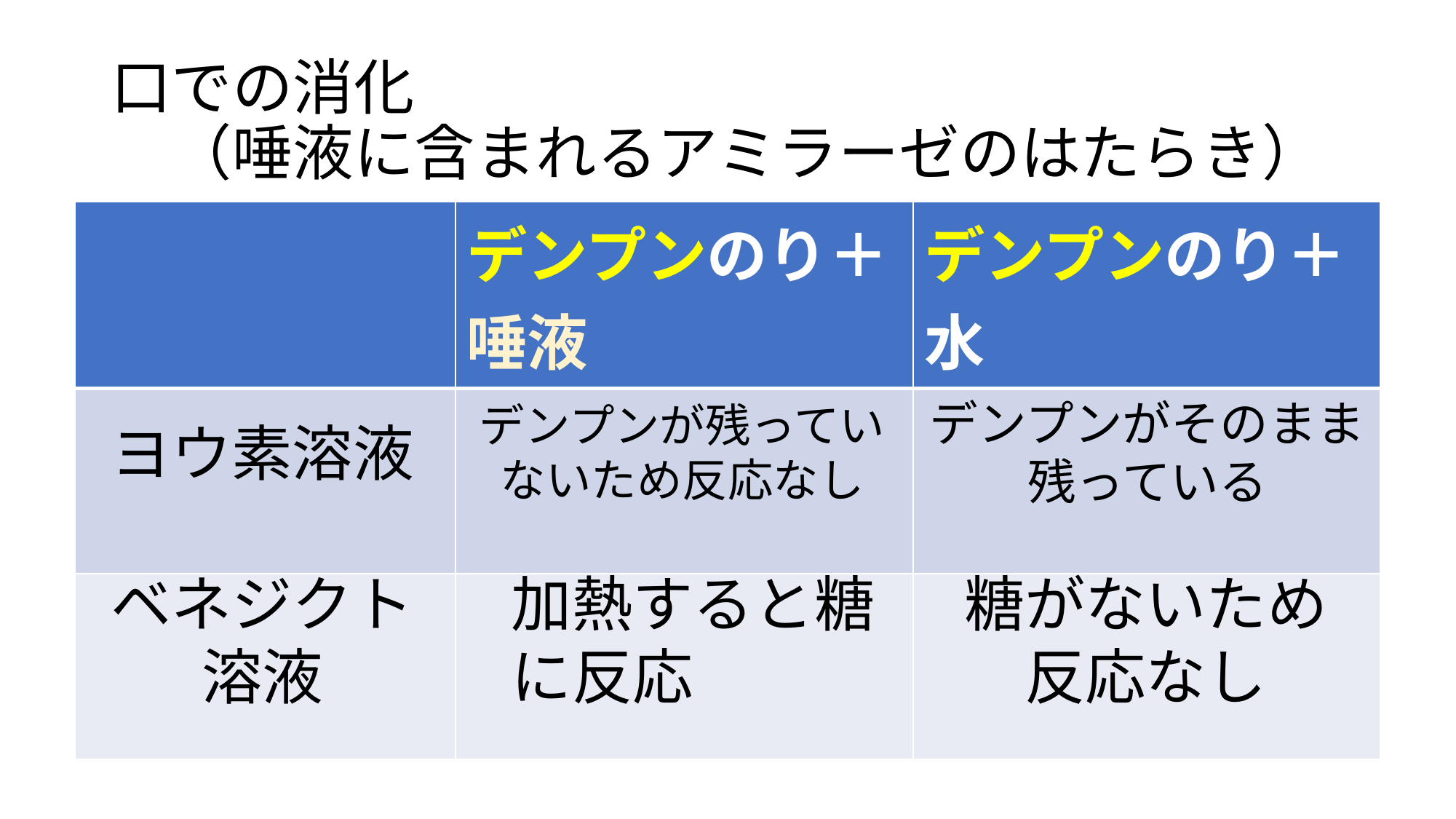

口での消化
　（唾液に含まれるアミラーゼのはたらき）
|  | デンプンのり＋唾液 | デンプンのり＋水 |
| --- | --- | --- |
|  |  |  |
|  |  |  |
ヨウ素溶液
デンプンが残っていないため反応なし
デンプンがそのまま残っている
加熱すると糖に反応
ベネジクト溶液
糖がないため反応なし